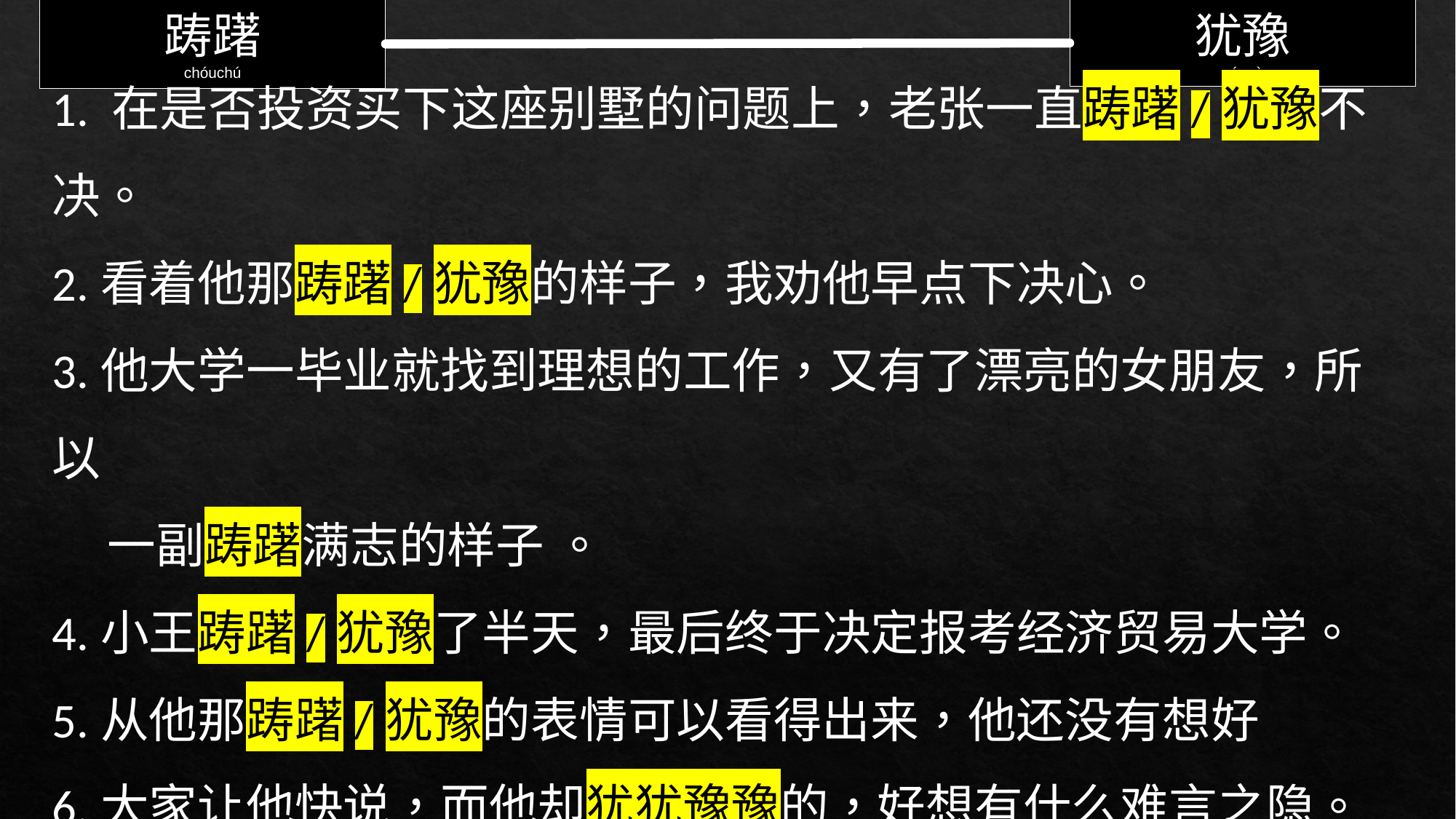

踌躇
chóuchú

犹豫
yóuyù
1. 在是否投资买下这座别墅的问题上，老张一直踌躇/犹豫不决。
2.看着他那踌躇/犹豫的样子，我劝他早点下决心。
3.他大学一毕业就找到理想的工作，又有了漂亮的女朋友，所以
    一副踌躇满志的样子 。
4.小王踌躇/犹豫了半天，最后终于决定报考经济贸易大学。
5.从他那踌躇/犹豫的表情可以看得出来，他还没有想好
6.大家让他快说，而他却犹犹豫豫的，好想有什么难言之隐。
|  |
| --- |